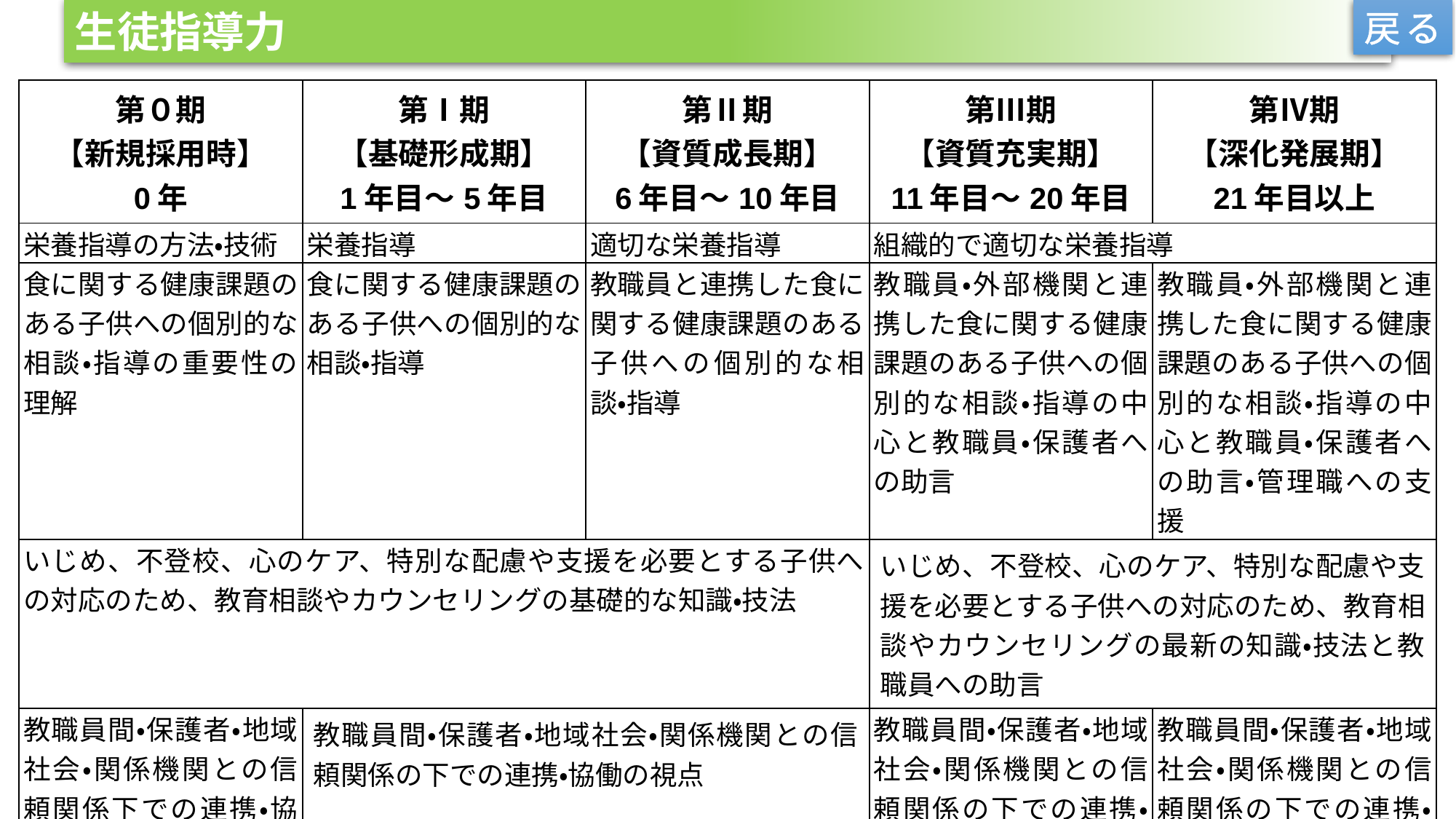

生徒指導力
戻る
| 第０期 【新規採用時】 0年 | 第Ⅰ期 【基礎形成期】 1年目～5年目 | 第Ⅱ期 【資質成長期】 6年目～10年目 | 第Ⅲ期 【資質充実期】 11年目～20年目 | 第Ⅳ期 【深化発展期】 21年目以上 |
| --- | --- | --- | --- | --- |
| 栄養指導の方法・技術 | 栄養指導 | 適切な栄養指導 | 組織的で適切な栄養指導 |  |
| 食に関する健康課題のある子供への個別的な相談・指導の重要性の理解 | 食に関する健康課題のある子供への個別的な相談・指導 | 教職員と連携した食に関する健康課題のある子供への個別的な相談・指導 | 教職員・外部機関と連携した食に関する健康課題のある子供への個別的な相談・指導の中心と教職員・保護者への助言 | 教職員・外部機関と連携した食に関する健康課題のある子供への個別的な相談・指導の中心と教職員・保護者への助言・管理職への支援 |
| いじめ、不登校、心のケア、特別な配慮や支援を必要とする子供への対応のため、教育相談やカウンセリングの基礎的な知識・技法 |  |  | いじめ、不登校、心のケア、特別な配慮や支援を必要とする子供への対応のため、教育相談やカウンセリングの最新の知識・技法と教職員への助言 |  |
| 教職員間・保護者・地域社会・関係機関との信頼関係下での連携・協働の重要性の理解 | 教職員間・保護者・地域社会・関係機関との信頼関係の下での連携・協働の視点 |  | 教職員間・保護者・地域社会・関係機関との信頼関係の下での連携・協働の支援 | 教職員間・保護者・地域社会・関係機関との信頼関係の下での連携・協働の主導 |